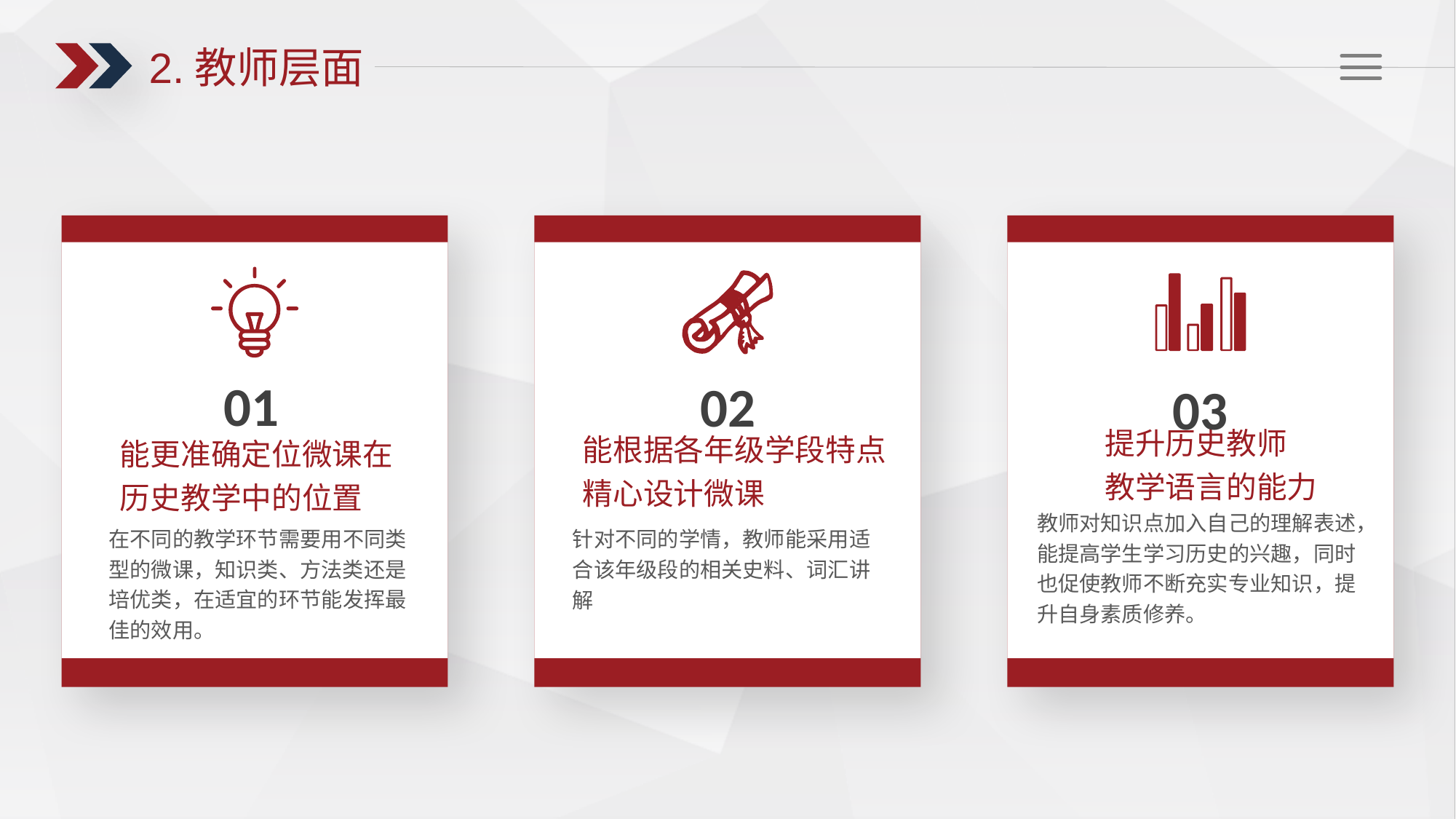

2.教师层面

01
能更准确定位微课在历史教学中的位置
在不同的教学环节需要用不同类型的微课，知识类、方法类还是培优类，在适宜的环节能发挥最佳的效用。

02
能根据各年级学段特点
精心设计微课
针对不同的学情，教师能采用适合该年级段的相关史料、词汇讲解

03
提升历史教师
教学语言的能力
教师对知识点加入自己的理解表述，能提高学生学习历史的兴趣，同时也促使教师不断充实专业知识，提升自身素质修养。